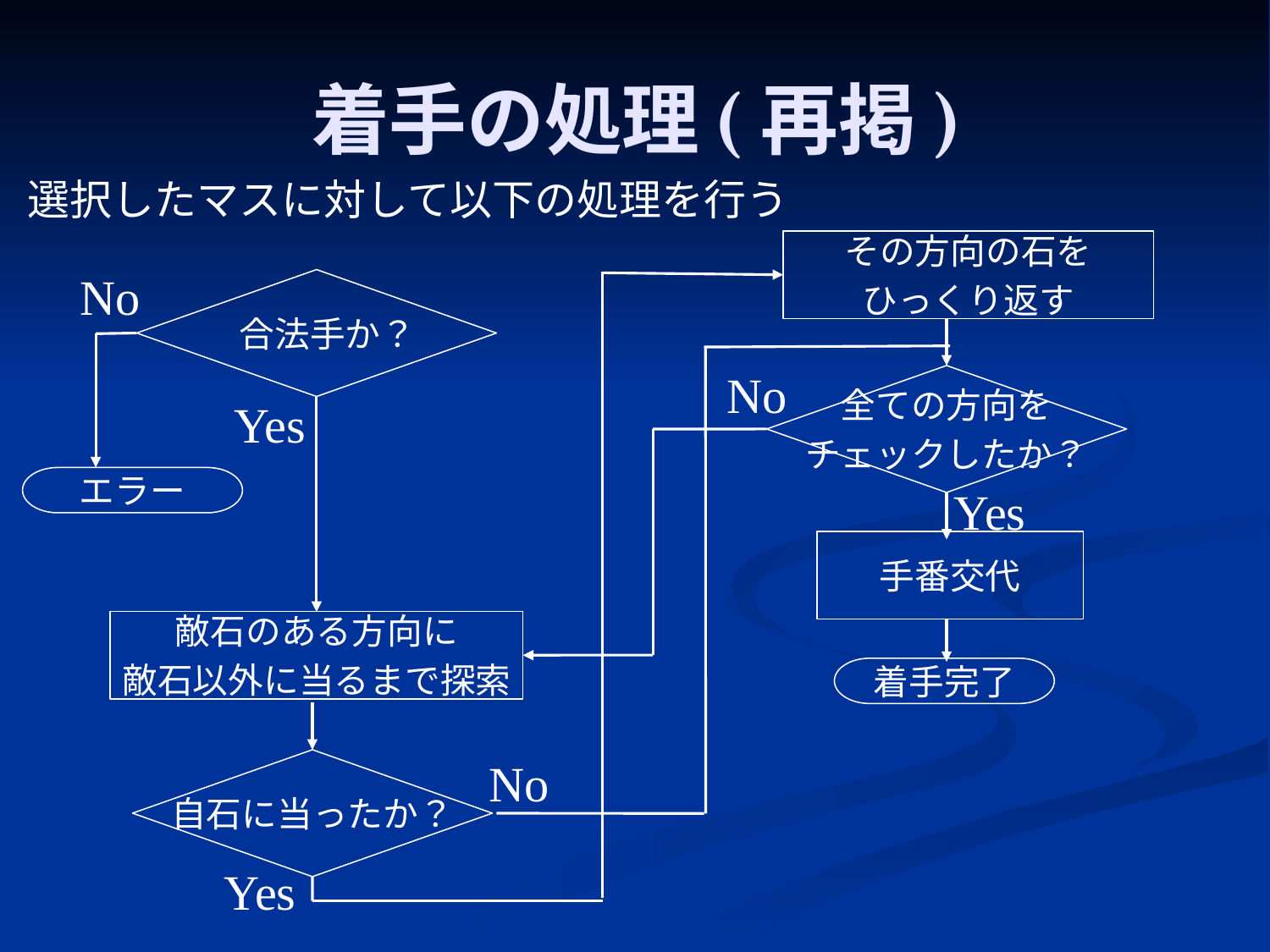

# 着手の処理(再掲)
選択したマスに対して以下の処理を行う
その方向の石を
ひっくり返す
No
合法手か？
No
全ての方向を
チェックしたか？
Yes
エラー
Yes
手番交代
敵石のある方向に
敵石以外に当るまで探索
着手完了
No
自石に当ったか？
Yes